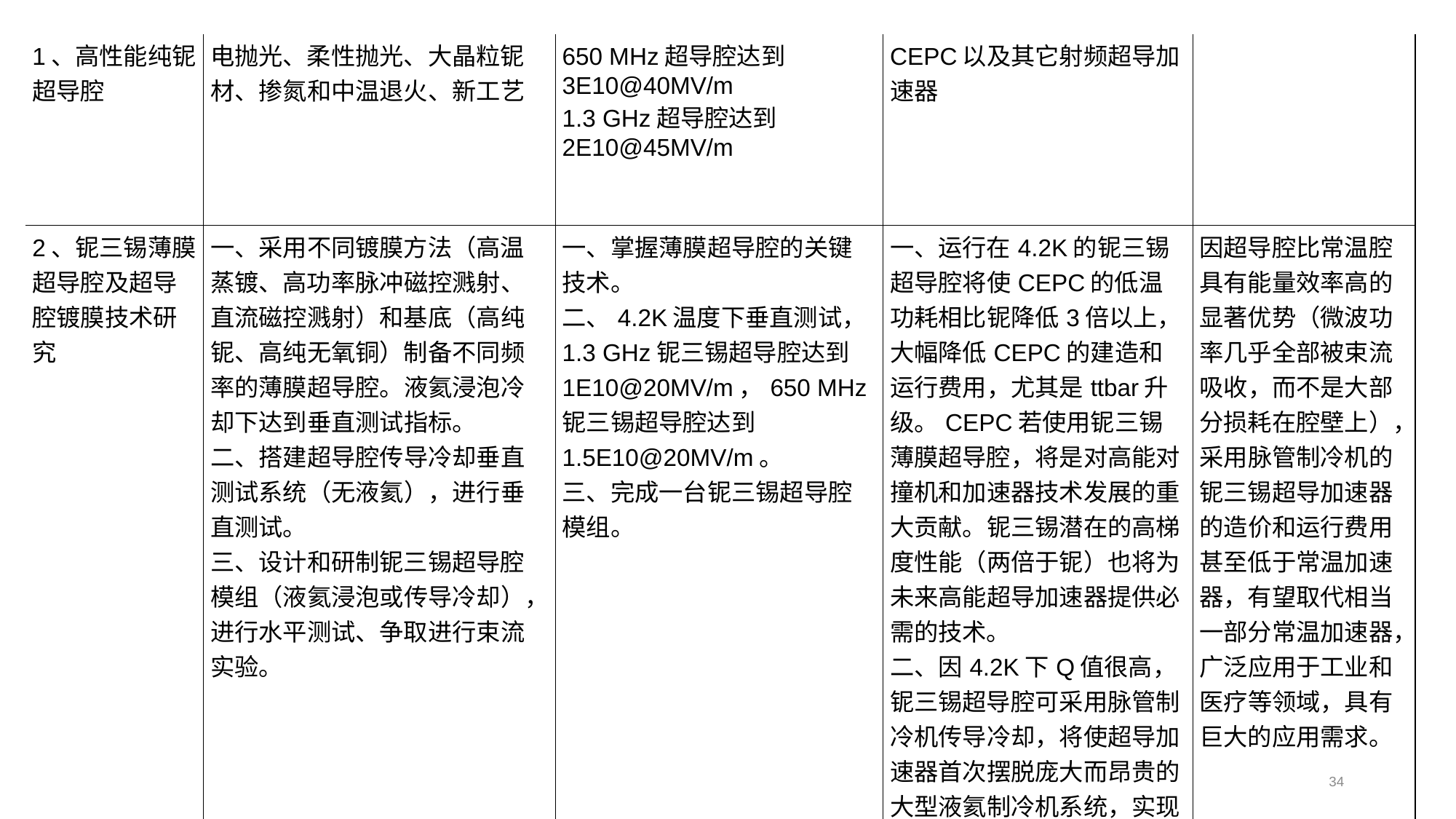

| 1、高性能纯铌超导腔 | 电抛光、柔性抛光、大晶粒铌材、掺氮和中温退火、新工艺 | 650 MHz超导腔达到3E10@40MV/m 1.3 GHz超导腔达到2E10@45MV/m | CEPC以及其它射频超导加速器 |  |
| --- | --- | --- | --- | --- |
| 2、铌三锡薄膜超导腔及超导腔镀膜技术研究 | 一、采用不同镀膜方法（高温蒸镀、高功率脉冲磁控溅射、直流磁控溅射）和基底（高纯铌、高纯无氧铜）制备不同频率的薄膜超导腔。液氦浸泡冷却下达到垂直测试指标。 二、搭建超导腔传导冷却垂直测试系统（无液氦），进行垂直测试。 三、设计和研制铌三锡超导腔模组（液氦浸泡或传导冷却），进行水平测试、争取进行束流实验。 | 一、掌握薄膜超导腔的关键技术。 二、4.2K温度下垂直测试，1.3 GHz铌三锡超导腔达到1E10@20MV/m，650 MHz铌三锡超导腔达到1.5E10@20MV/m。 三、完成一台铌三锡超导腔模组。 | 一、运行在4.2K的铌三锡超导腔将使CEPC的低温功耗相比铌降低3倍以上，大幅降低CEPC的建造和运行费用，尤其是ttbar升级。CEPC若使用铌三锡薄膜超导腔，将是对高能对撞机和加速器技术发展的重大贡献。铌三锡潜在的高梯度性能（两倍于铌）也将为未来高能超导加速器提供必需的技术。 二、因4.2K下Q值很高，铌三锡超导腔可采用脉管制冷机传导冷却，将使超导加速器首次摆脱庞大而昂贵的大型液氦制冷机系统，实现超导腔小型化，改变全球加速器产业格局。 | 因超导腔比常温腔具有能量效率高的显著优势（微波功率几乎全部被束流吸收，而不是大部分损耗在腔壁上），采用脉管制冷机的铌三锡超导加速器的造价和运行费用甚至低于常温加速器，有望取代相当一部分常温加速器，广泛应用于工业和医疗等领域，具有巨大的应用需求。 |
34